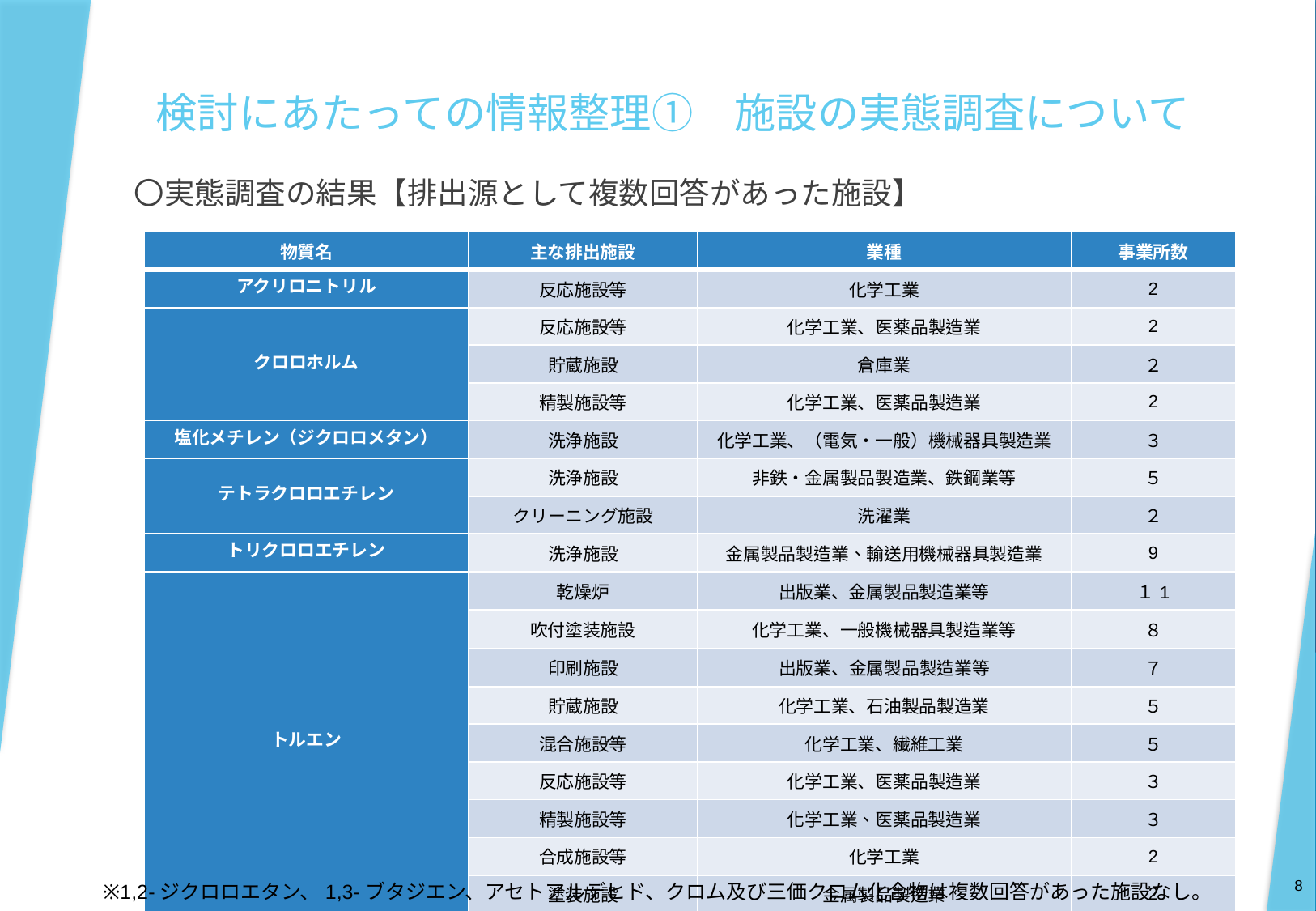

検討にあたっての情報整理①　施設の実態調査について
〇実態調査の結果【排出源として複数回答があった施設】
| 物質名 | 主な排出施設 | 業種 | 事業所数 |
| --- | --- | --- | --- |
| アクリロニトリル | 反応施設等 | 化学工業 | 2 |
| クロロホルム | 反応施設等 | 化学工業、医薬品製造業 | 2 |
|  | 貯蔵施設 | 倉庫業 | ２ |
|  | 精製施設等 | 化学工業、医薬品製造業 | 2 |
| 塩化メチレン（ジクロロメタン） | 洗浄施設 | 化学工業、（電気・一般）機械器具製造業 | ３ |
| テトラクロロエチレン | 洗浄施設 | 非鉄・金属製品製造業、鉄鋼業等 | ５ |
|  | クリーニング施設 | 洗濯業 | ２ |
| トリクロロエチレン | 洗浄施設 | 金属製品製造業、輸送用機械器具製造業 | 9 |
| トルエン | 乾燥炉 | 出版業、金属製品製造業等 | １1 |
|  | 吹付塗装施設 | 化学工業、一般機械器具製造業等 | ８ |
|  | 印刷施設 | 出版業、金属製品製造業等 | ７ |
|  | 貯蔵施設 | 化学工業、石油製品製造業 | ５ |
|  | 混合施設等 | 化学工業、繊維工業 | ５ |
|  | 反応施設等 | 化学工業、医薬品製造業 | ３ |
|  | 精製施設等 | 化学工業、医薬品製造業 | ３ |
|  | 合成施設等 | 化学工業 | 2 |
|  | 塗装施設 | 金属製品製造業 | 2 |

8
※1,2-ジクロロエタン、1,3-ブタジエン、アセトアルデヒド、クロム及び三価クロム化合物は複数回答があった施設なし。